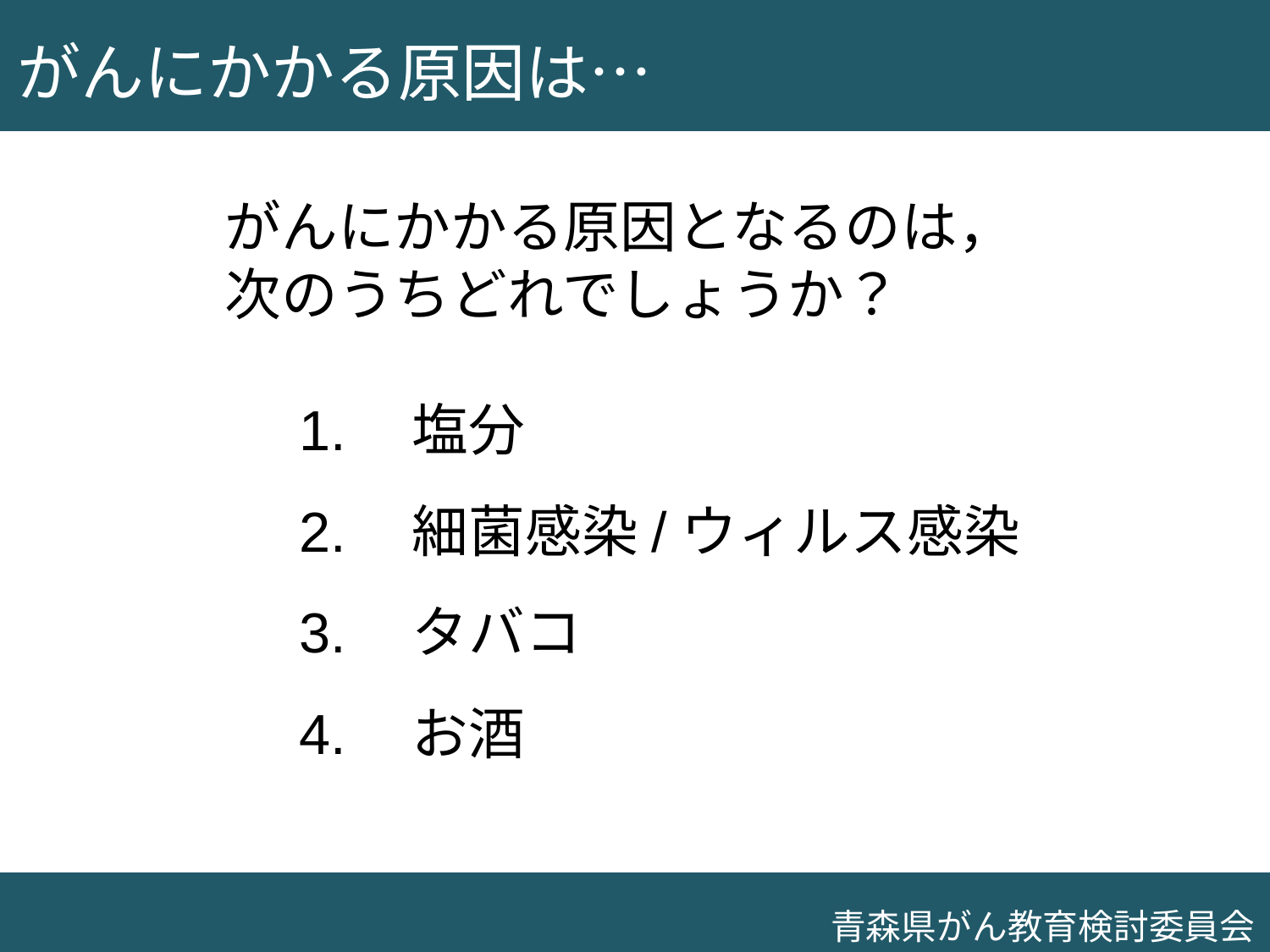

がんにかかる原因は…
がんにかかる原因となるのは，
次のうちどれでしょうか？

塩分
細菌感染/ウィルス感染
タバコ
お酒

青森県がん教育検討委員会